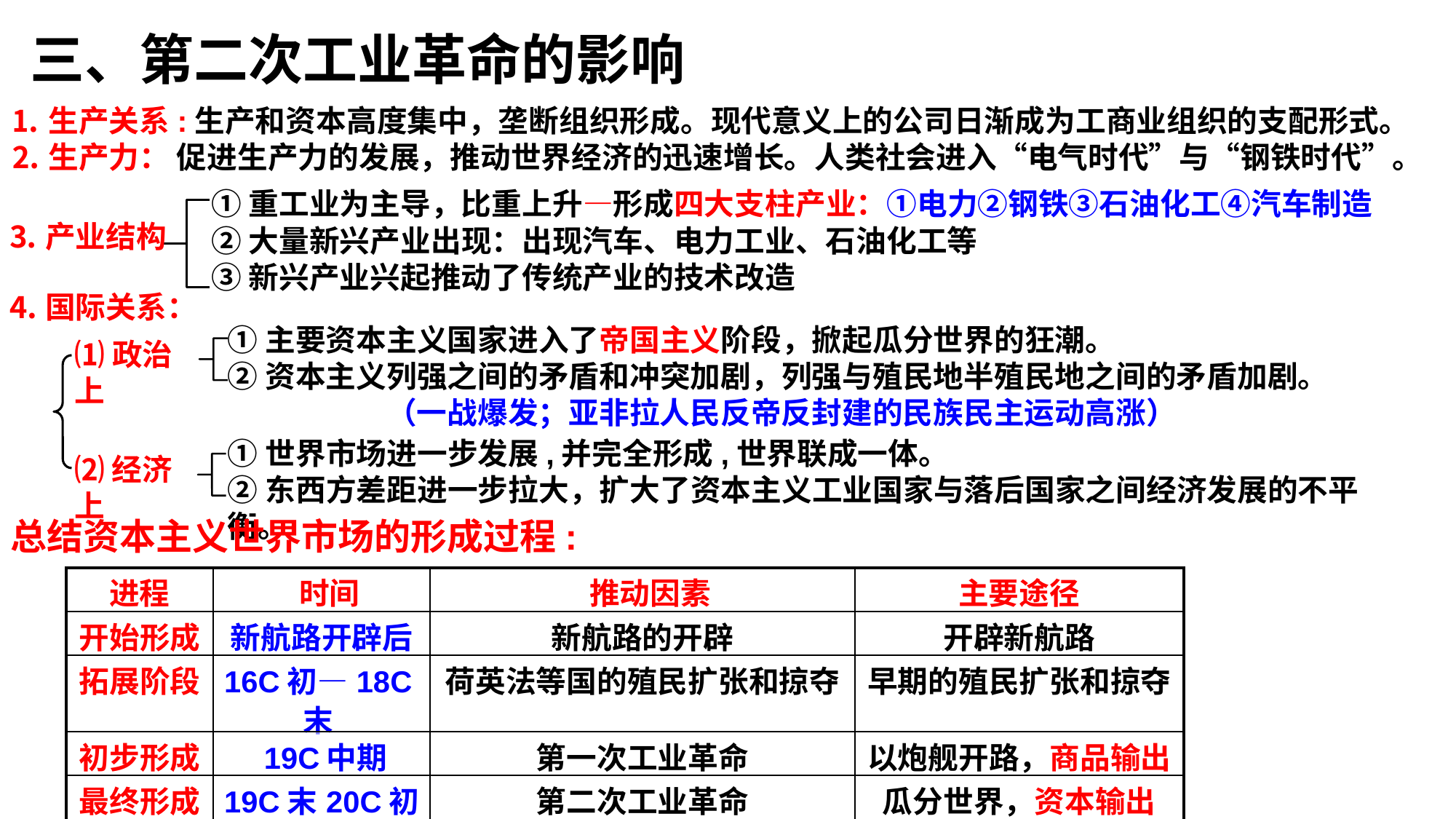

三、第二次工业革命的影响
⒈生产关系:生产和资本高度集中，垄断组织形成。现代意义上的公司日渐成为工商业组织的支配形式。
⒉生产力： 促进生产力的发展，推动世界经济的迅速增长。人类社会进入“电气时代”与“钢铁时代”。
①重工业为主导，比重上升—形成四大支柱产业：①电力②钢铁③石油化工④汽车制造
②大量新兴产业出现：出现汽车、电力工业、石油化工等
③新兴产业兴起推动了传统产业的技术改造

⒊产业结构

⒋国际关系：
①主要资本主义国家进入了帝国主义阶段，掀起瓜分世界的狂潮。
②资本主义列强之间的矛盾和冲突加剧，列强与殖民地半殖民地之间的矛盾加剧。
（一战爆发；亚非拉人民反帝反封建的民族民主运动高涨）
⑴政治上

①世界市场进一步发展,并完全形成,世界联成一体。
②东西方差距进一步拉大，扩大了资本主义工业国家与落后国家之间经济发展的不平衡。
⑵经济上

总结资本主义世界市场的形成过程:
| 进程 | 时间 | 推动因素 | 主要途径 |
| --- | --- | --- | --- |
| 开始形成 | 新航路开辟后 | 新航路的开辟 | 开辟新航路 |
| 拓展阶段 | 16C初—18C末 | 荷英法等国的殖民扩张和掠夺 | 早期的殖民扩张和掠夺 |
| 初步形成 | 19C中期 | 第一次工业革命 | 以炮舰开路，商品输出 |
| 最终形成 | 19C末20C初 | 第二次工业革命 | 瓜分世界，资本输出 |